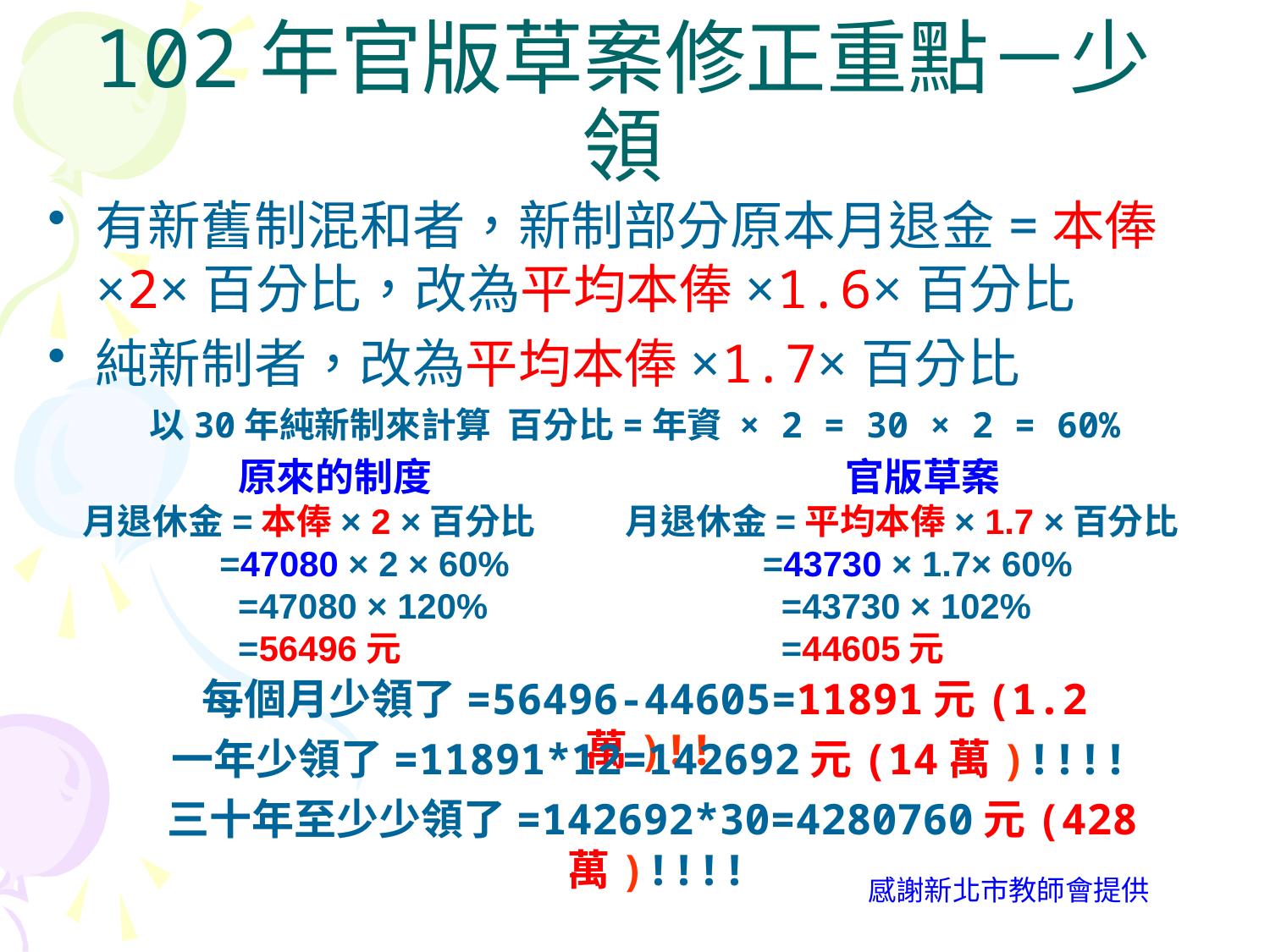

102年官版草案修正重點－少領
有新舊制混和者，新制部分原本月退金=本俸×2×百分比，改為平均本俸×1.6×百分比
純新制者，改為平均本俸×1.7×百分比
以30年純新制來計算  百分比=年資 × 2 = 30 × 2 = 60%
原來的制度
月退休金=本俸× 2 ×百分比
                =47080 × 2 × 60%
                =47080 × 120%
                =56496元
官版草案
月退休金=平均本俸× 1.7 ×百分比
                =43730 × 1.7× 60%
                =43730 × 102%
                =44605元
每個月少領了=56496-44605=11891元(1.2萬)!!
一年少領了=11891*12=142692元(14萬)!!!!
三十年至少少領了=142692*30=4280760元(428萬)!!!!
感謝新北市教師會提供